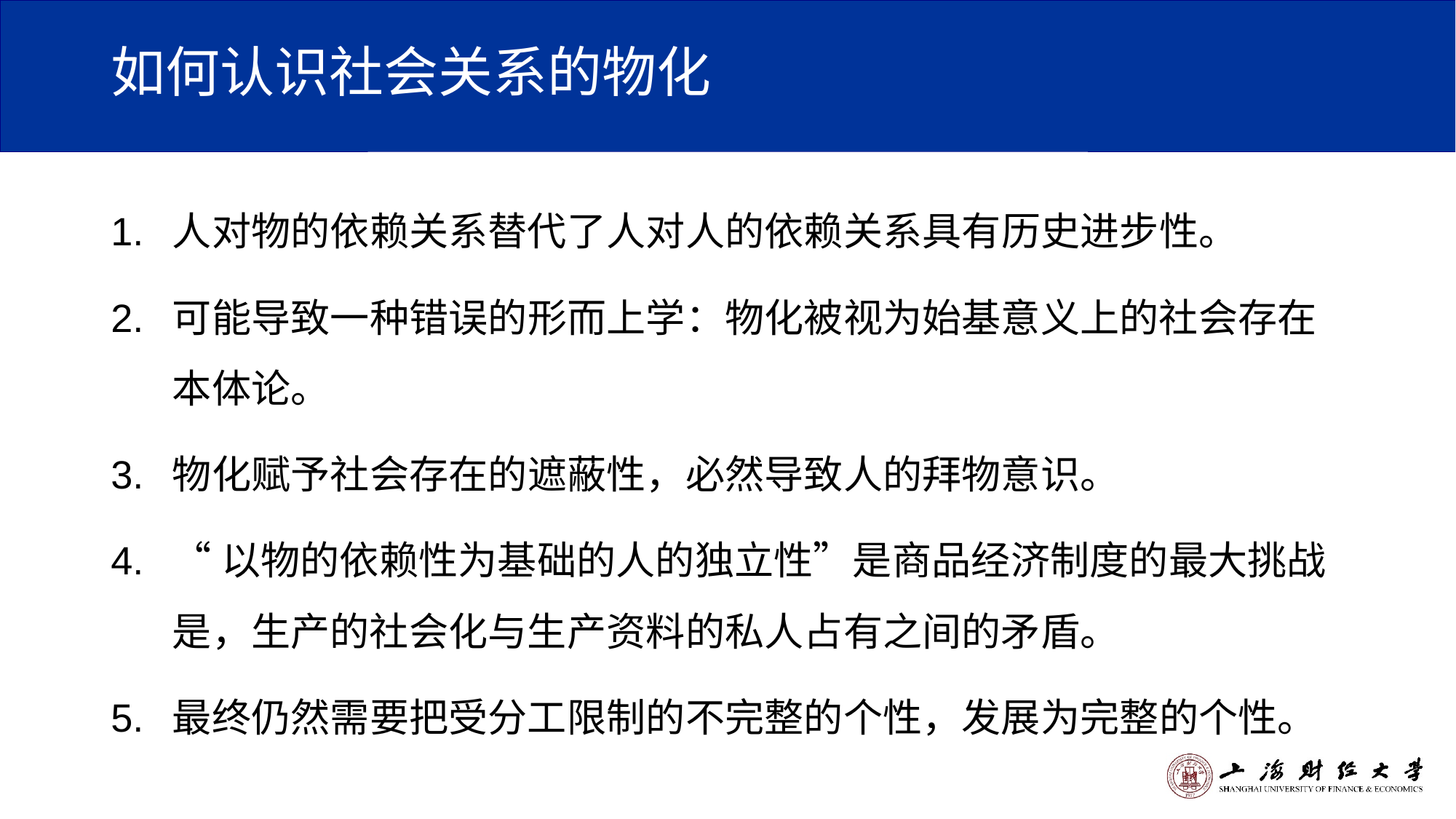

# 如何认识社会关系的物化
人对物的依赖关系替代了人对人的依赖关系具有历史进步性。
可能导致一种错误的形而上学：物化被视为始基意义上的社会存在本体论。
物化赋予社会存在的遮蔽性，必然导致人的拜物意识。
“以物的依赖性为基础的人的独立性”是商品经济制度的最大挑战是，生产的社会化与生产资料的私人占有之间的矛盾。
最终仍然需要把受分工限制的不完整的个性，发展为完整的个性。